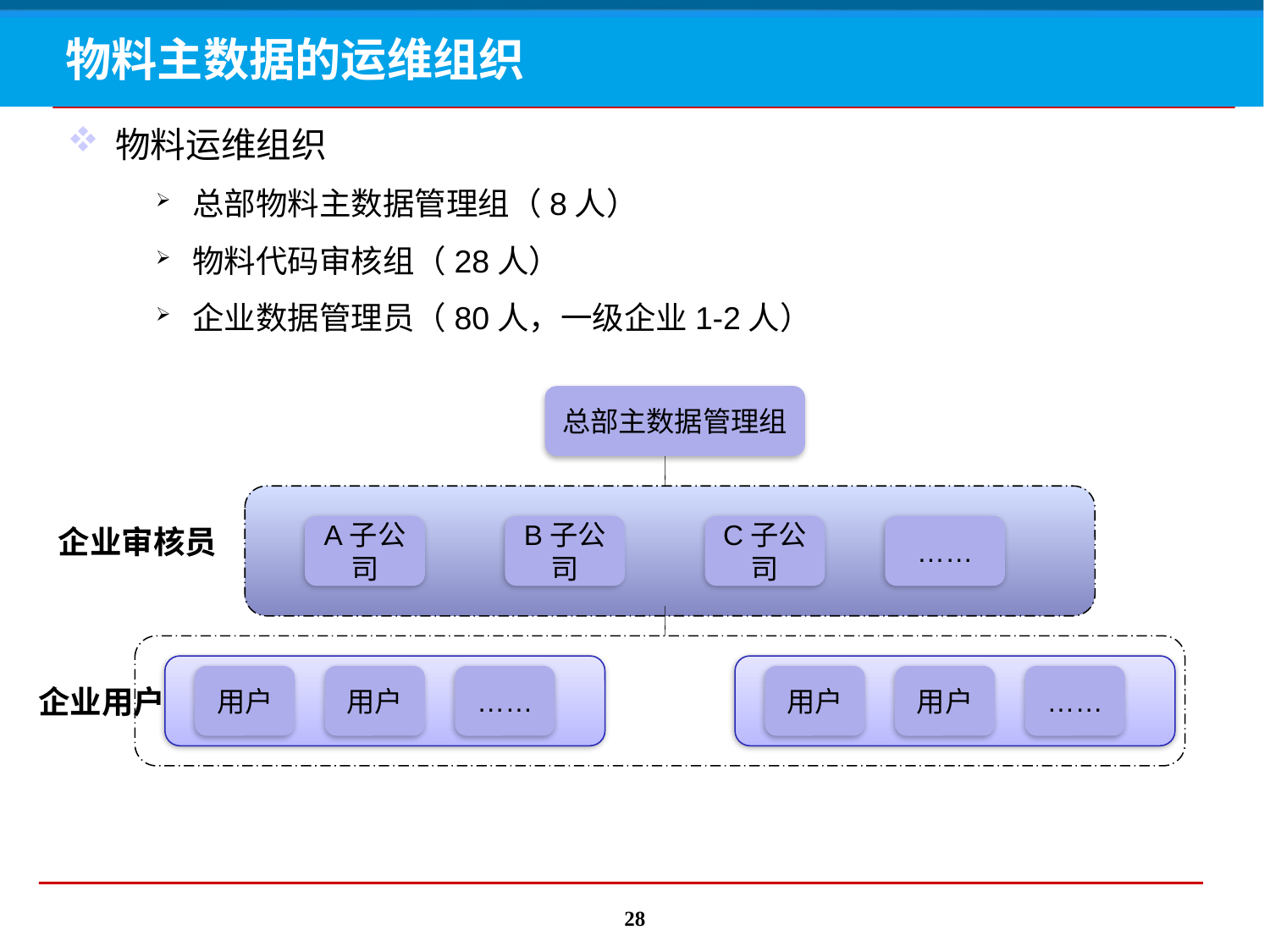

# 物料主数据的运维组织

物料运维组织
总部物料主数据管理组（8人）
物料代码审核组（28人）
企业数据管理员（80人，一级企业1-2人）
总部主数据管理组

企业审核员
A子公司
B子公司
C子公司
……

用户
用户
……
用户
用户
……
企业用户
28
28